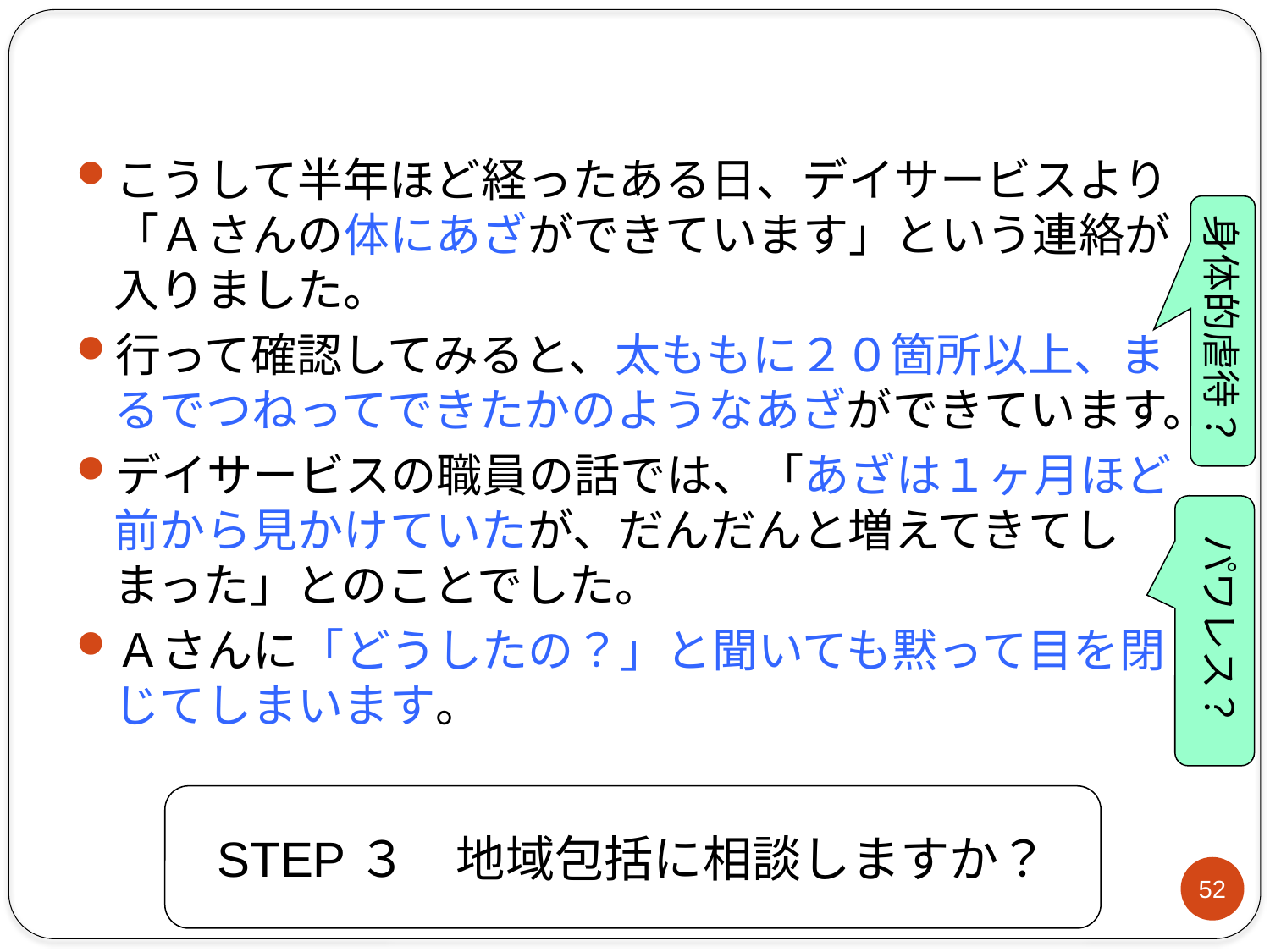

こうして半年ほど経ったある日、デイサービスより「Ａさんの体にあざができています」という連絡が入りました。
行って確認してみると、太ももに２０箇所以上、まるでつねってできたかのようなあざができています。
デイサービスの職員の話では、「あざは１ヶ月ほど前から見かけていたが、だんだんと増えてきてしまった」とのことでした。
Ａさんに「どうしたの？」と聞いても黙って目を閉じてしまいます。
身体的虐待？
パワレス？
STEP３　地域包括に相談しますか？
52